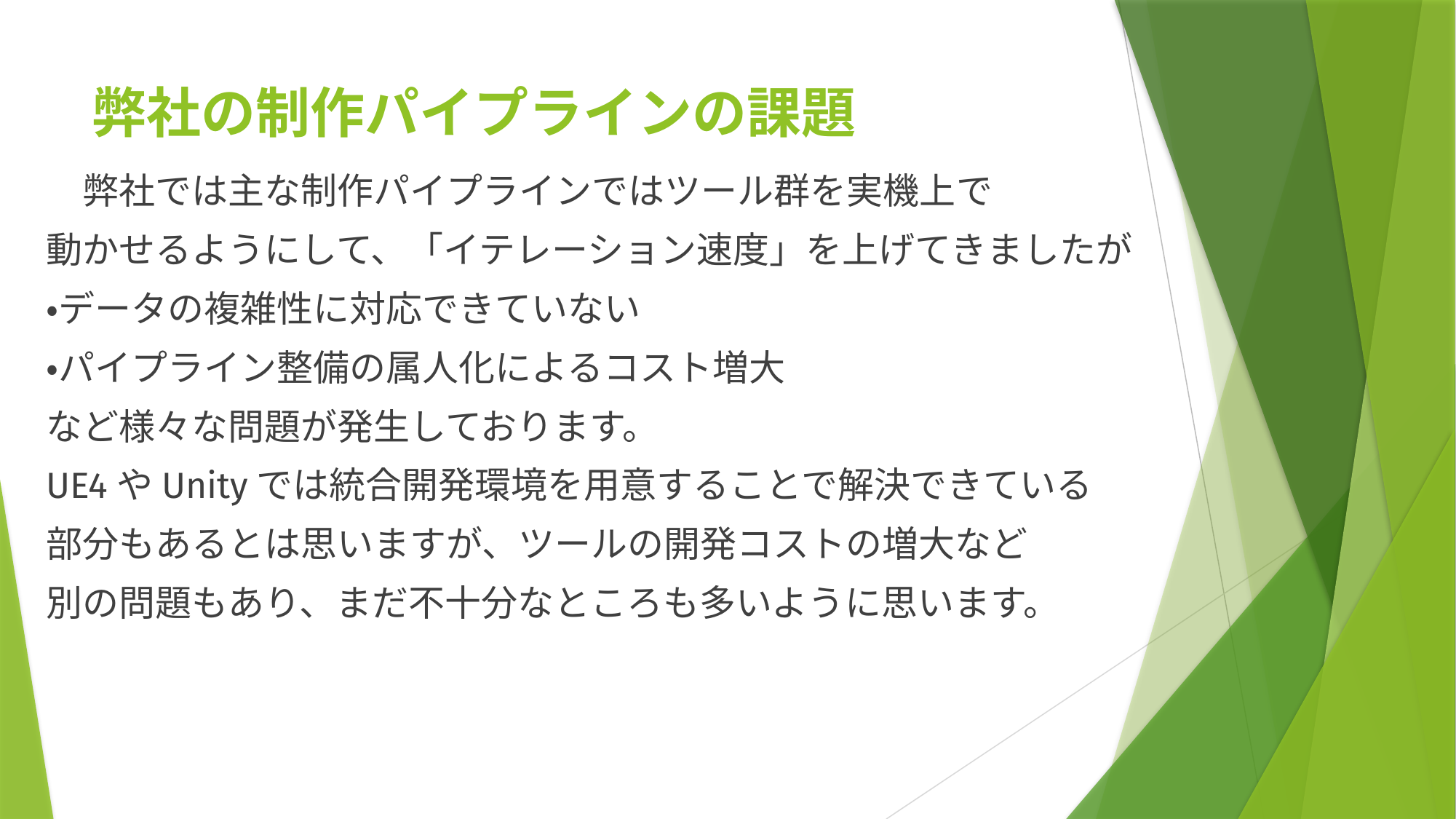

# 弊社の制作パイプラインの課題
　弊社では主な制作パイプラインではツール群を実機上で
動かせるようにして、「イテレーション速度」を上げてきましたが
・データの複雑性に対応できていない
・パイプライン整備の属人化によるコスト増大
など様々な問題が発生しております。
UE4やUnityでは統合開発環境を用意することで解決できている
部分もあるとは思いますが、ツールの開発コストの増大など
別の問題もあり、まだ不十分なところも多いように思います。